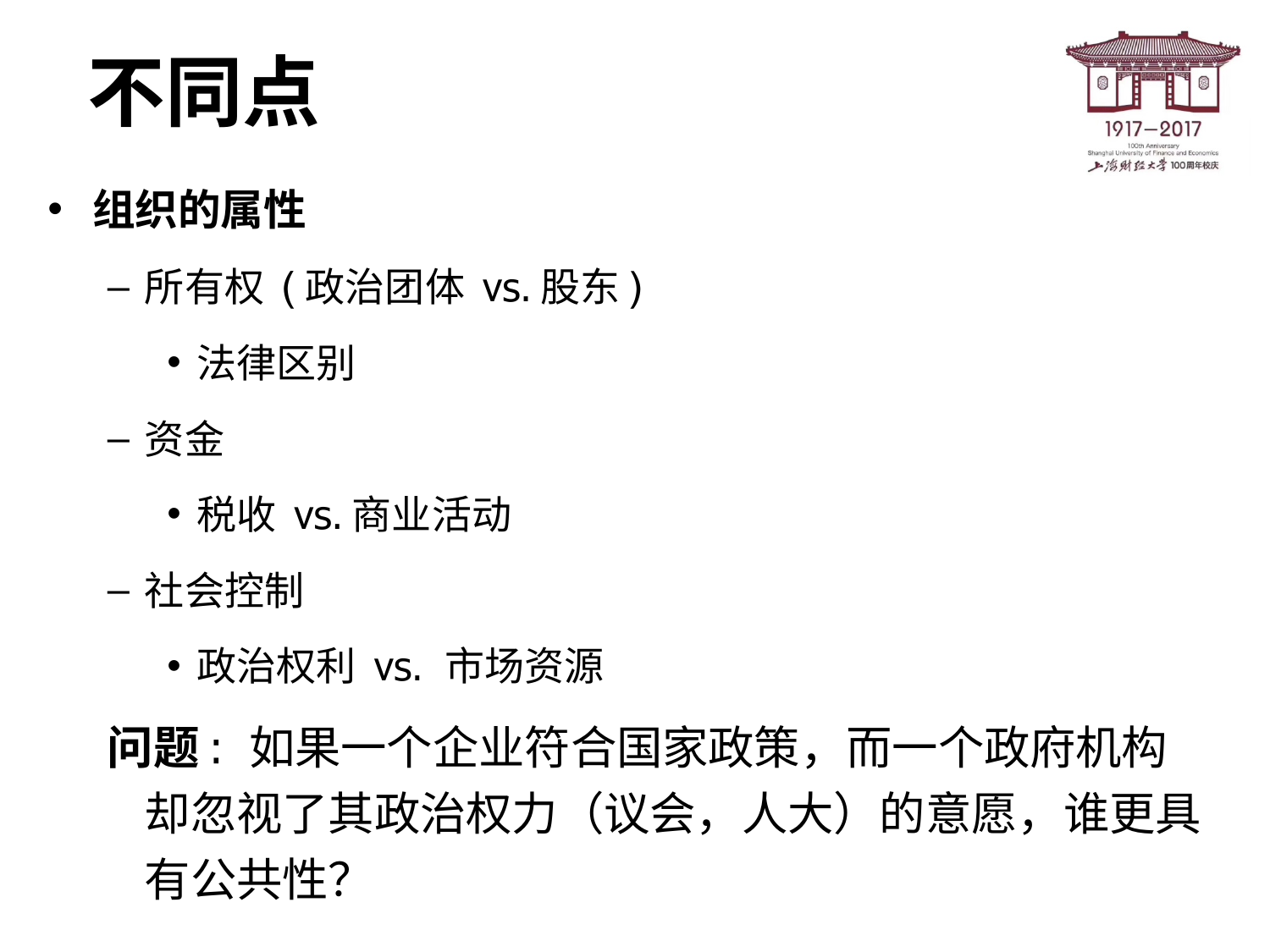

# 不同点
组织的属性
所有权 (政治团体 vs.股东)
法律区别
资金
税收 vs.商业活动
社会控制
政治权利 vs. 市场资源
问题: 如果一个企业符合国家政策，而一个政府机构却忽视了其政治权力（议会，人大）的意愿，谁更具有公共性？